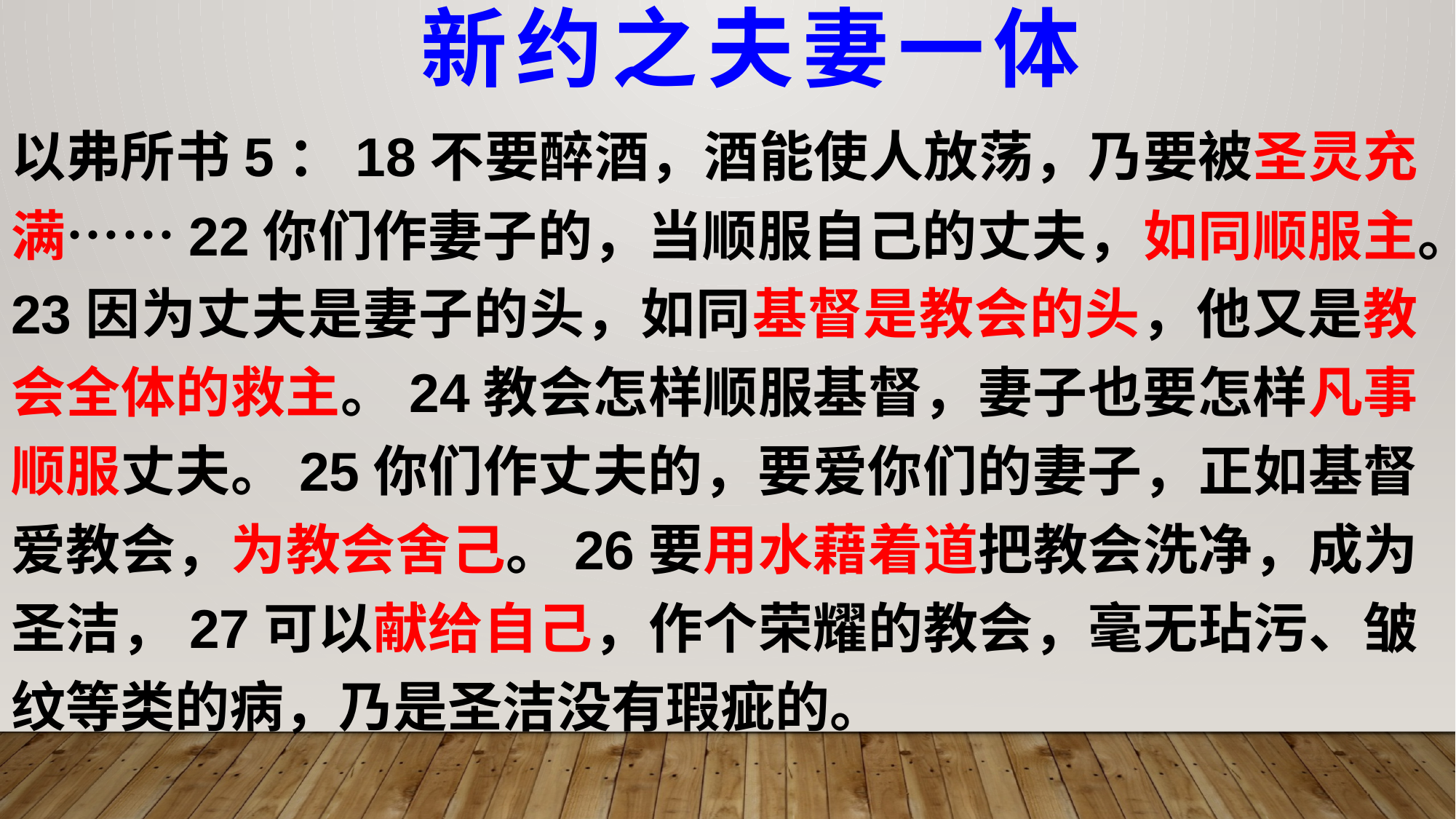

新约之夫妻一体
以弗所书5：18不要醉酒，酒能使人放荡，乃要被圣灵充满……22你们作妻子的，当顺服自己的丈夫，如同顺服主。
23因为丈夫是妻子的头，如同基督是教会的头，他又是教会全体的救主。24教会怎样顺服基督，妻子也要怎样凡事顺服丈夫。25你们作丈夫的，要爱你们的妻子，正如基督爱教会，为教会舍己。26要用水藉着道把教会洗净，成为圣洁，27可以献给自己，作个荣耀的教会，毫无玷污、皱纹等类的病，乃是圣洁没有瑕疵的。